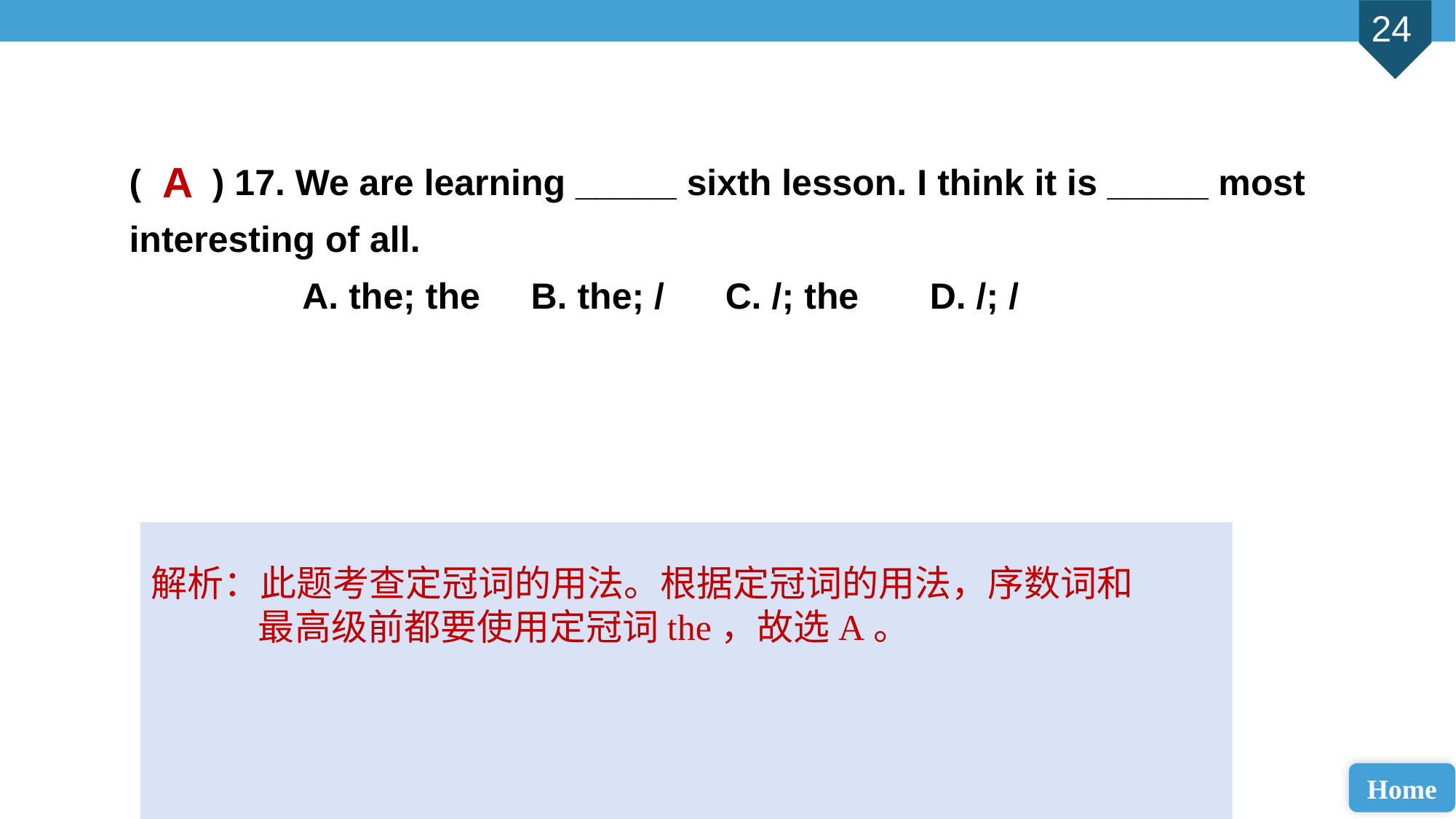

(       ) 17. We are learning _____ sixth lesson. I think it is _____ most 	       interesting of all.
                 A. the; the     B. the; /      C. /; the       D. /; /
A

解析：此题考查定冠词的用法。根据定冠词的用法，序数词和最高级前都要使用定冠词the，故选A。